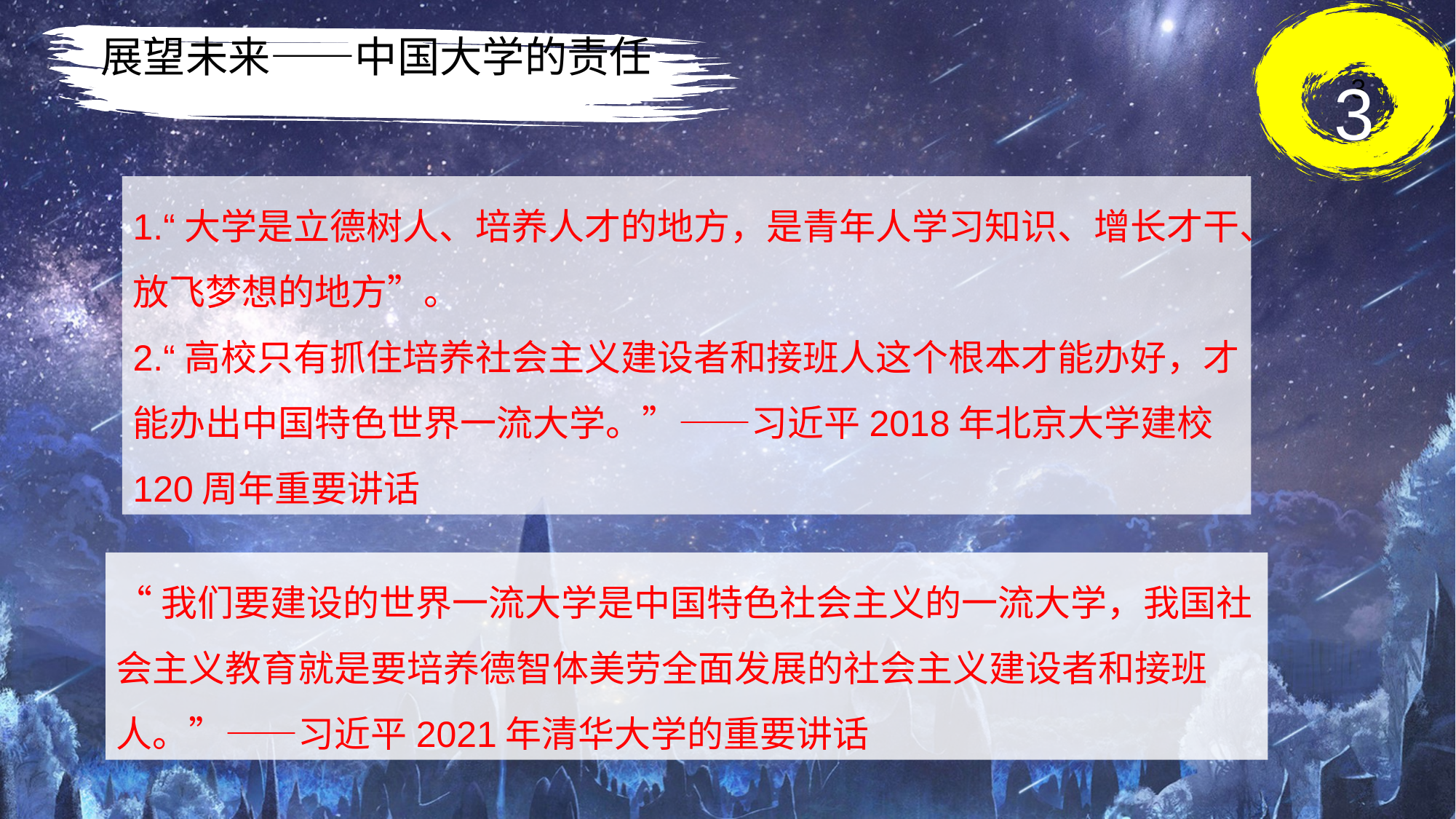

3

    展望未来——中国大学的责任
3
1.“大学是立德树人、培养人才的地方，是青年人学习知识、增长才干、放飞梦想的地方”。
2.“高校只有抓住培养社会主义建设者和接班人这个根本才能办好，才能办出中国特色世界一流大学。”——习近平2018年北京大学建校120周年重要讲话
“我们要建设的世界一流大学是中国特色社会主义的一流大学，我国社会主义教育就是要培养德智体美劳全面发展的社会主义建设者和接班人。”——习近平2021年清华大学的重要讲话